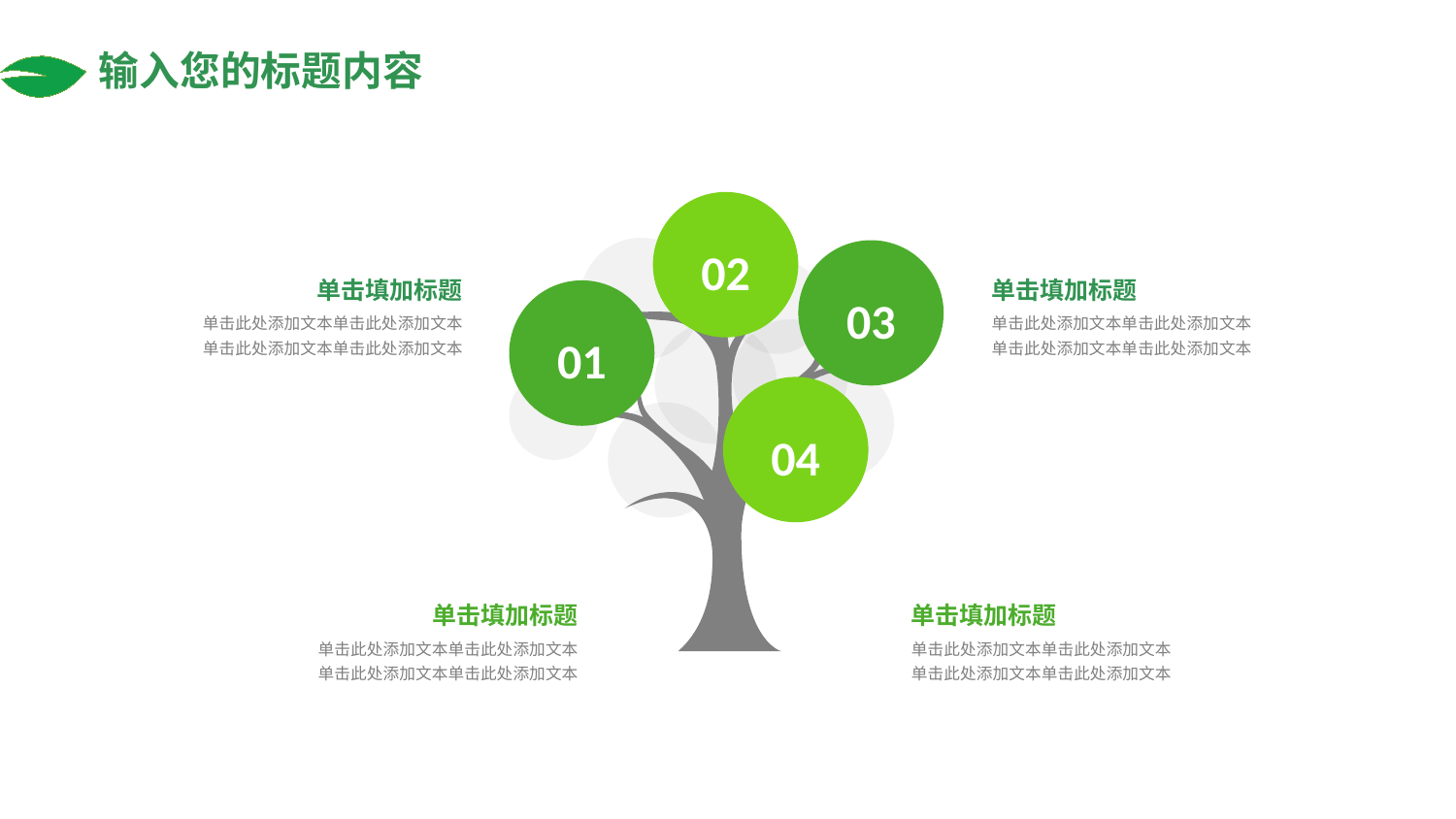

输入您的标题内容

02

03

单击填加标题
单击此处添加文本单击此处添加文本
单击此处添加文本单击此处添加文本
单击填加标题
单击此处添加文本单击此处添加文本
单击此处添加文本单击此处添加文本
01

04

单击填加标题
单击此处添加文本单击此处添加文本
单击此处添加文本单击此处添加文本
单击填加标题
单击此处添加文本单击此处添加文本
单击此处添加文本单击此处添加文本